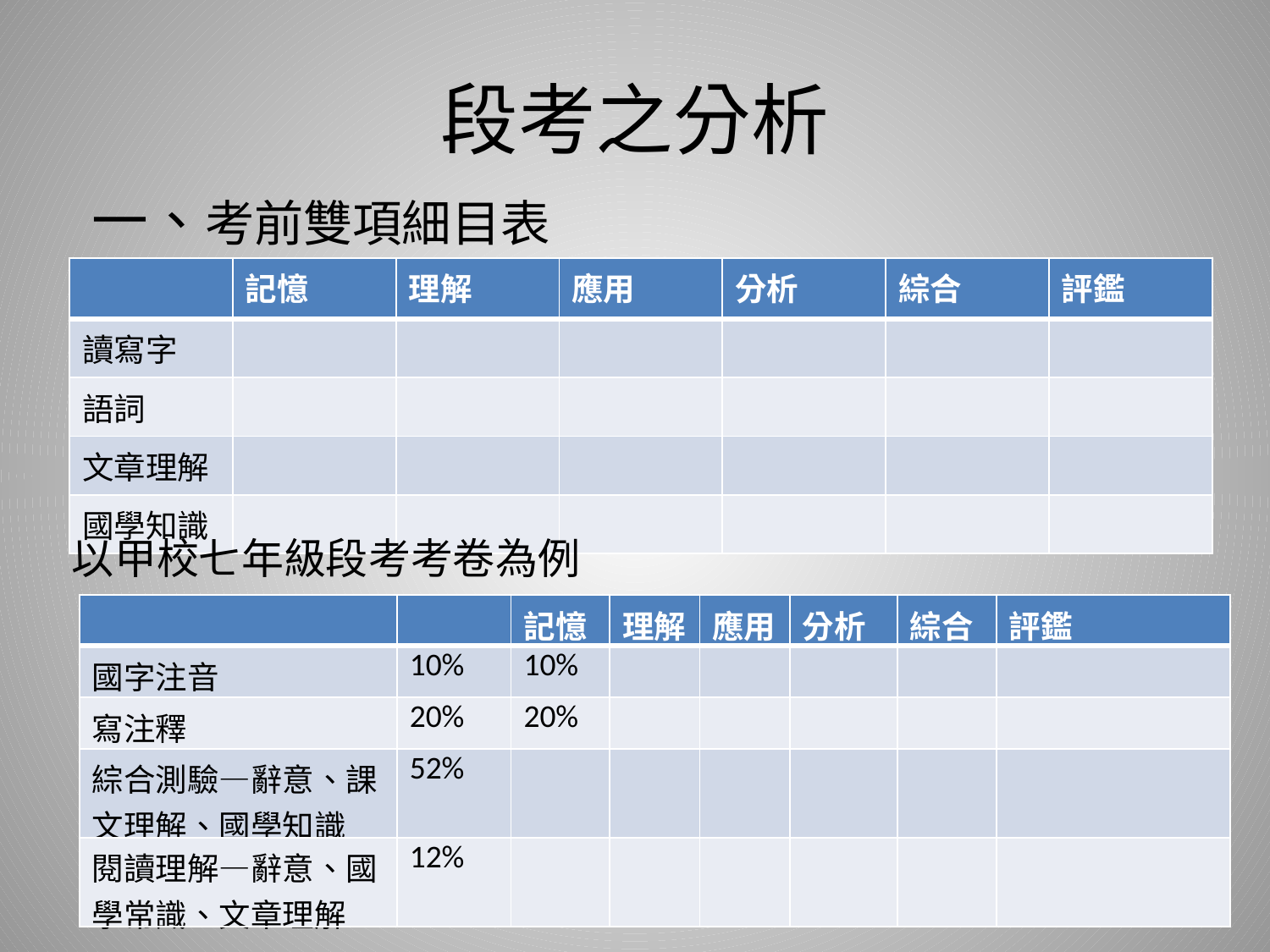

# 段考之分析
一、考前雙項細目表
|  | 記憶 | 理解 | 應用 | 分析 | 綜合 | 評鑑 |
| --- | --- | --- | --- | --- | --- | --- |
| 讀寫字 |  |  |  |  |  |  |
| 語詞 |  |  |  |  |  |  |
| 文章理解 |  |  |  |  |  |  |
| 國學知識 |  |  |  |  |  |  |
以甲校七年級段考考卷為例
|  |  | 記憶 | 理解 | 應用 | 分析 | 綜合 | 評鑑 |
| --- | --- | --- | --- | --- | --- | --- | --- |
| 國字注音 | 10% | 10% |  |  |  |  |  |
| 寫注釋 | 20% | 20% |  |  |  |  |  |
| 綜合測驗—辭意、課文理解、國學知識 | 52% |  |  |  |  |  |  |
| 閱讀理解—辭意、國學常識、文章理解 | 12% |  |  |  |  |  |  |